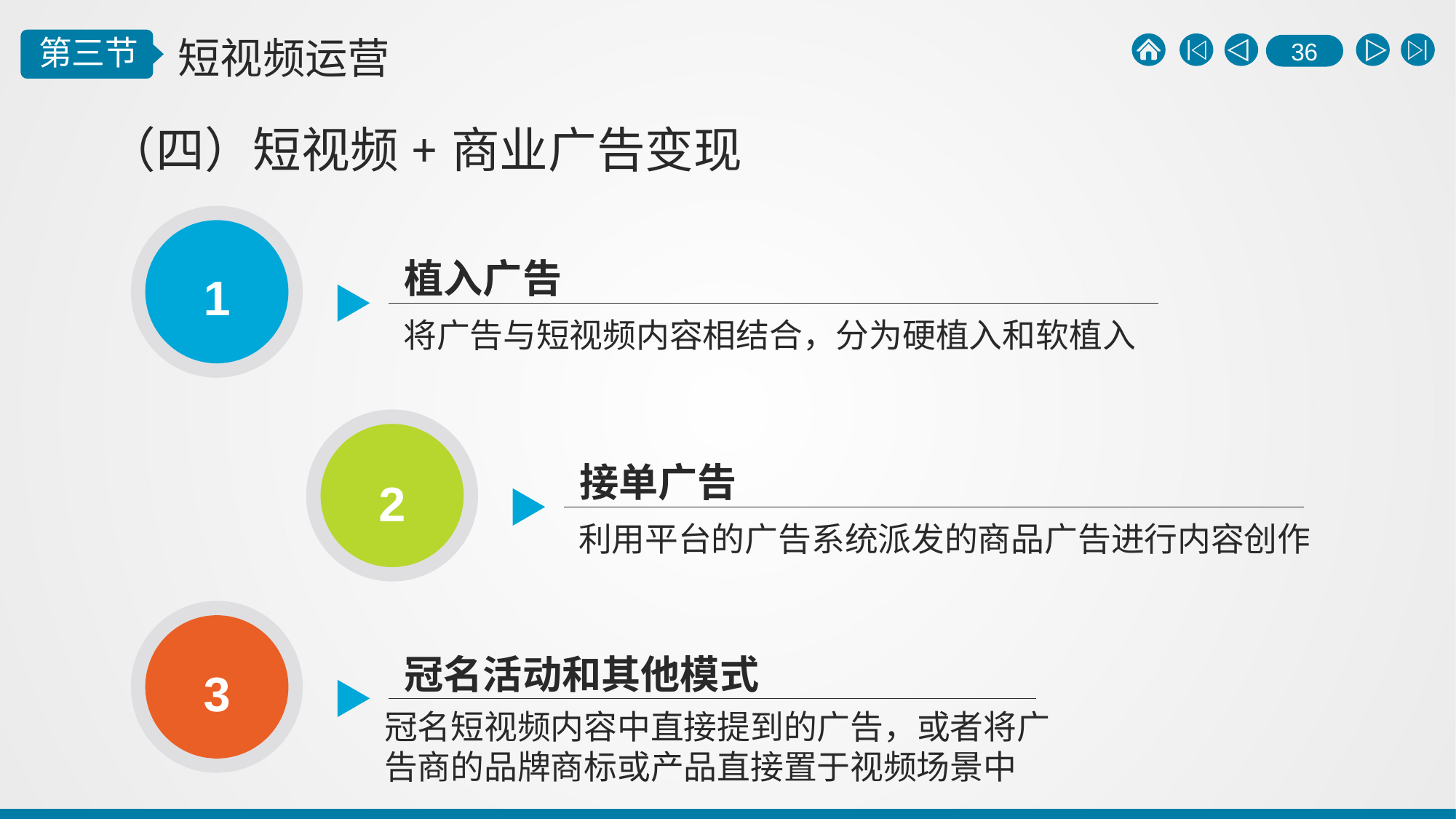

（四）短视频+商业广告变现

1
植入广告

将广告与短视频内容相结合，分为硬植入和软植入

2
接单广告

利用平台的广告系统派发的商品广告进行内容创作

3
冠名活动和其他模式

冠名短视频内容中直接提到的广告，或者将广告商的品牌商标或产品直接置于视频场景中